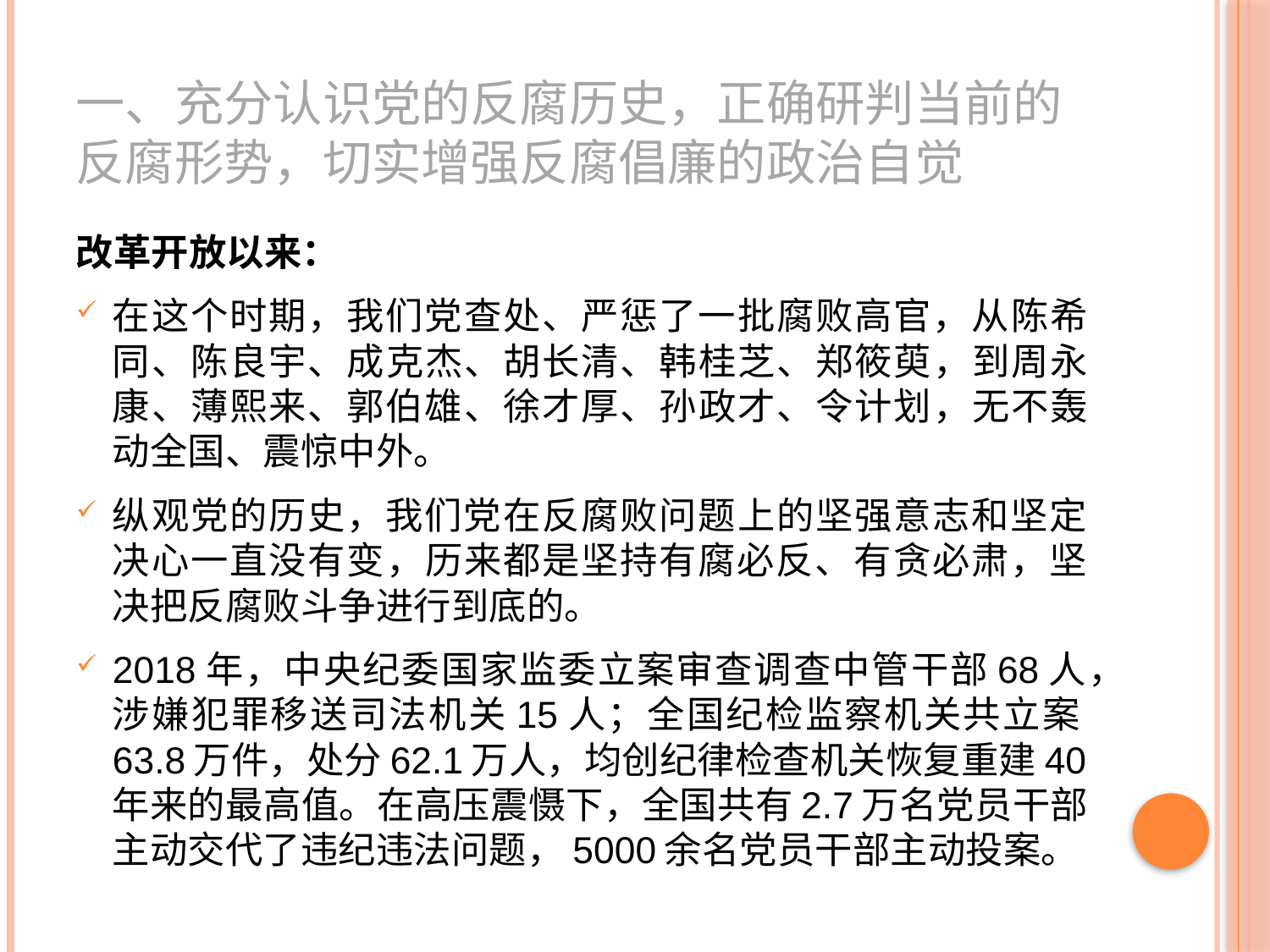

# 一、充分认识党的反腐历史，正确研判当前的反腐形势，切实增强反腐倡廉的政治自觉
改革开放以来：
在这个时期，我们党查处、严惩了一批腐败高官，从陈希同、陈良宇、成克杰、胡长清、韩桂芝、郑筱萸，到周永康、薄熙来、郭伯雄、徐才厚、孙政才、令计划，无不轰动全国、震惊中外。
纵观党的历史，我们党在反腐败问题上的坚强意志和坚定决心一直没有变，历来都是坚持有腐必反、有贪必肃，坚决把反腐败斗争进行到底的。
2018年，中央纪委国家监委立案审查调查中管干部68人，涉嫌犯罪移送司法机关15人；全国纪检监察机关共立案63.8万件，处分62.1万人，均创纪律检查机关恢复重建40年来的最高值。在高压震慑下，全国共有2.7万名党员干部主动交代了违纪违法问题，5000余名党员干部主动投案。